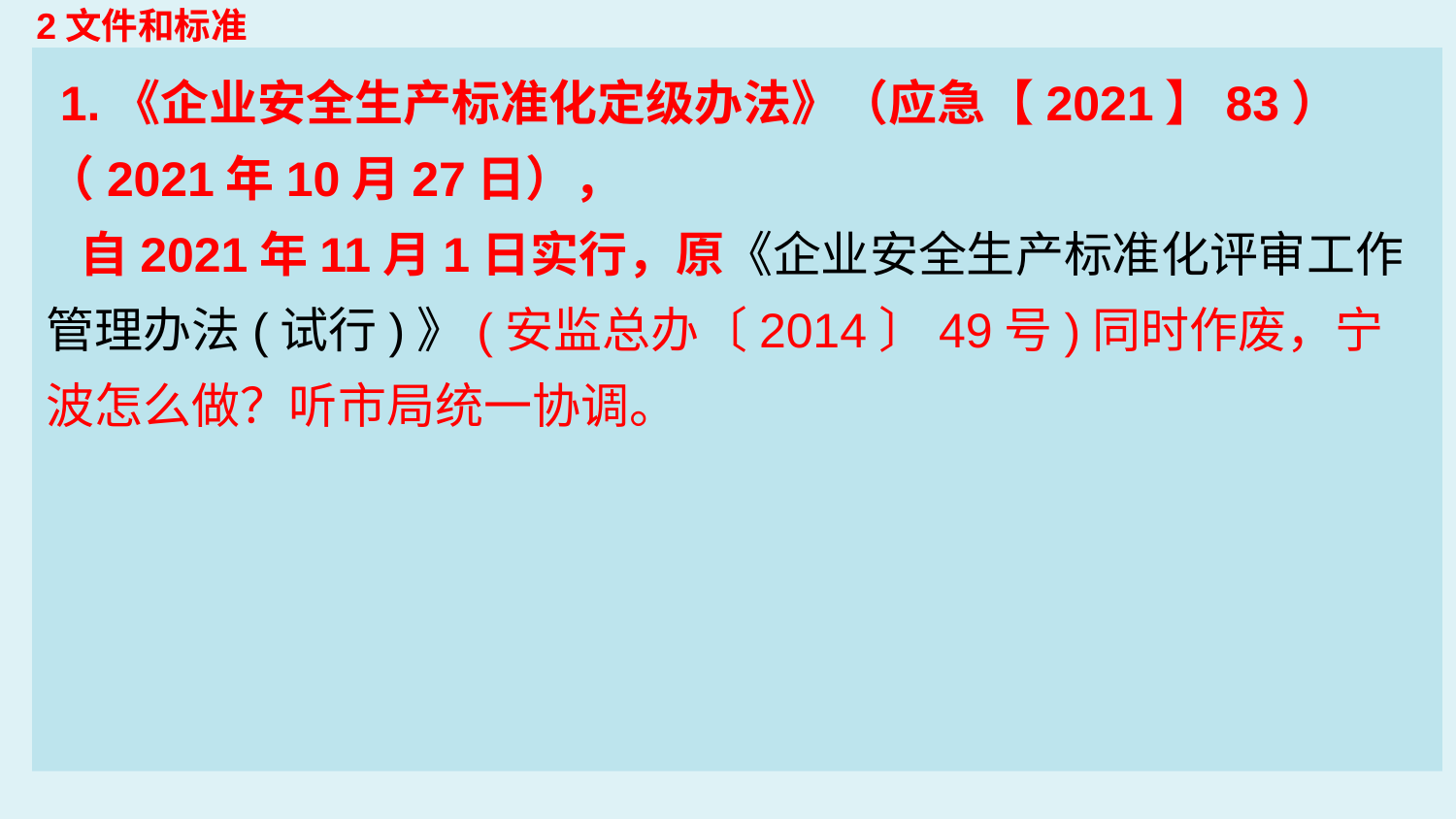

2文件和标准
 1.《企业安全生产标准化定级办法》（应急【2021】83）（2021年10月27日），
  自2021年11月1日实行，原《企业安全生产标准化评审工作管理办法(试行)》(安监总办〔2014〕49号)同时作废，宁波怎么做？听市局统一协调。